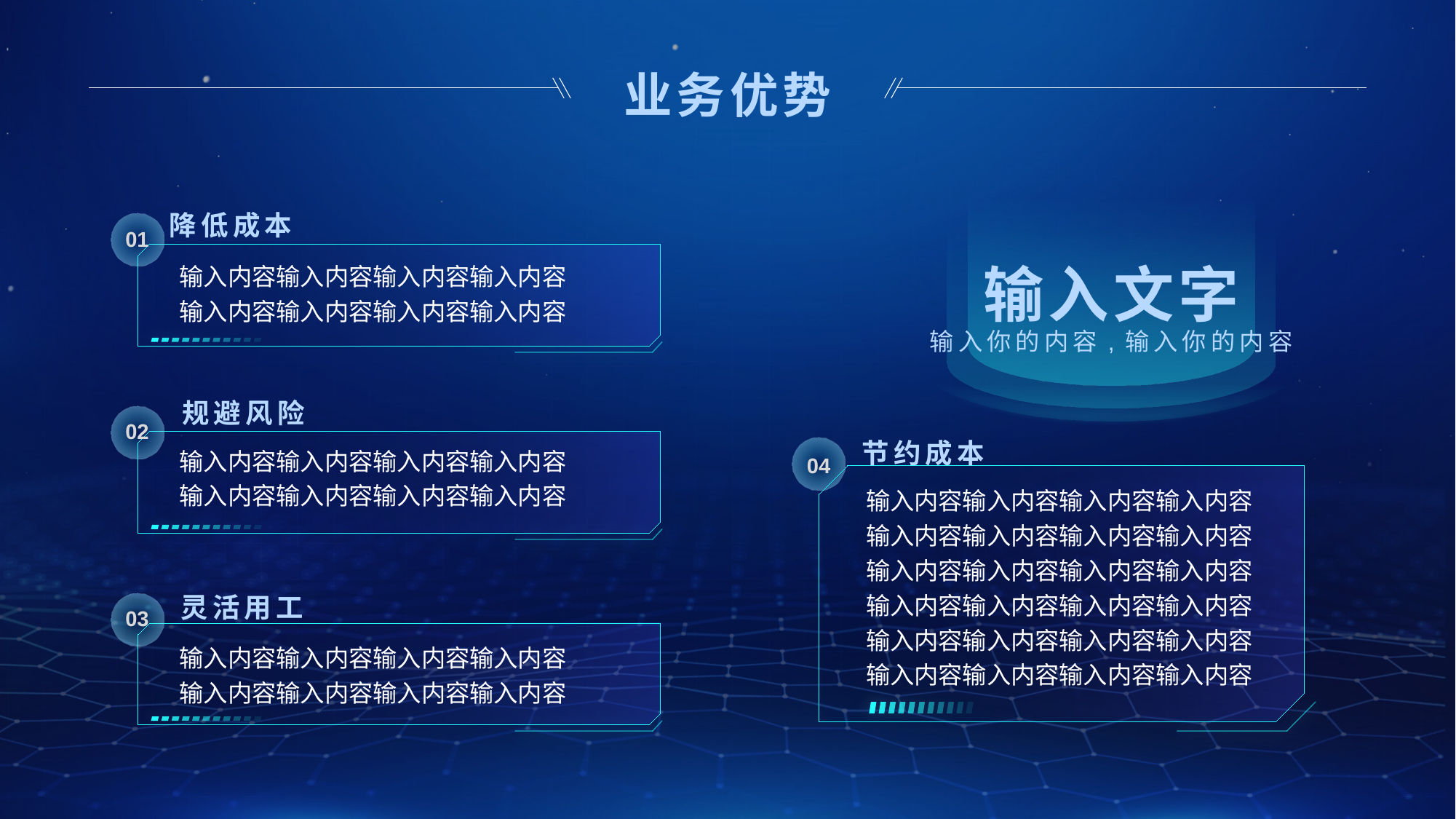

# 业务优势

输入文字

输入你的内容,输入你的内容
降低成本

01

输入内容输入内容输入内容输入内容
输入内容输入内容输入内容输入内容

规避风险

02
节约成本

输入内容输入内容输入内容输入内容
输入内容输入内容输入内容输入内容

04

输入内容输入内容输入内容输入内容
输入内容输入内容输入内容输入内容
输入内容输入内容输入内容输入内容输入内容输入内容输入内容输入内容
输入内容输入内容输入内容输入内容
输入内容输入内容输入内容输入内容

灵活用工

03

输入内容输入内容输入内容输入内容
输入内容输入内容输入内容输入内容